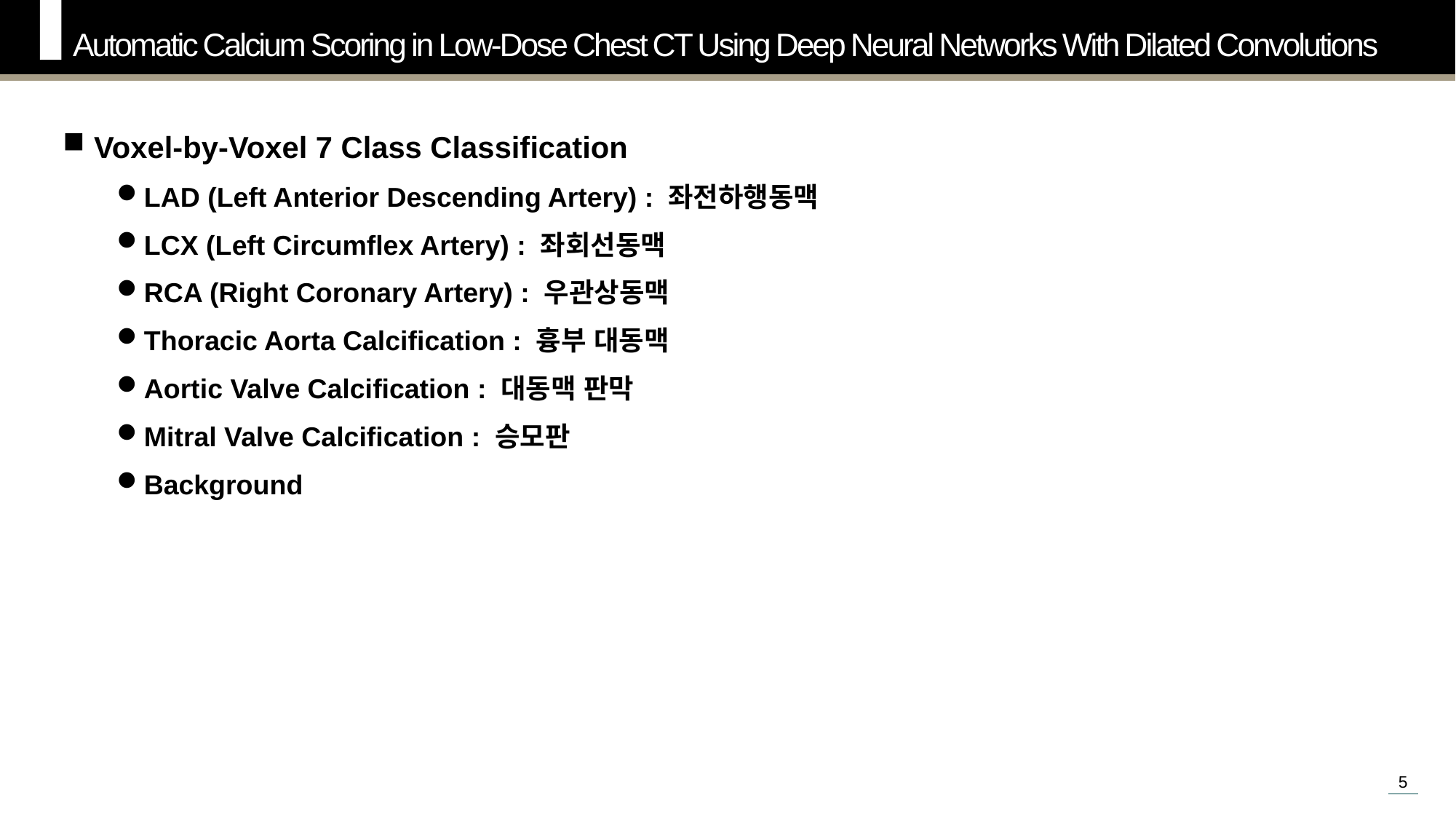

Automatic Calcium Scoring in Low-Dose Chest CT Using Deep Neural Networks With Dilated Convolutions
Voxel-by-Voxel 7 Class Classification
LAD (Left Anterior Descending Artery) : 좌전하행동맥
LCX (Left Circumflex Artery) : 좌회선동맥
RCA (Right Coronary Artery) : 우관상동맥
Thoracic Aorta Calcification : 흉부 대동맥
Aortic Valve Calcification : 대동맥 판막
Mitral Valve Calcification : 승모판
Background